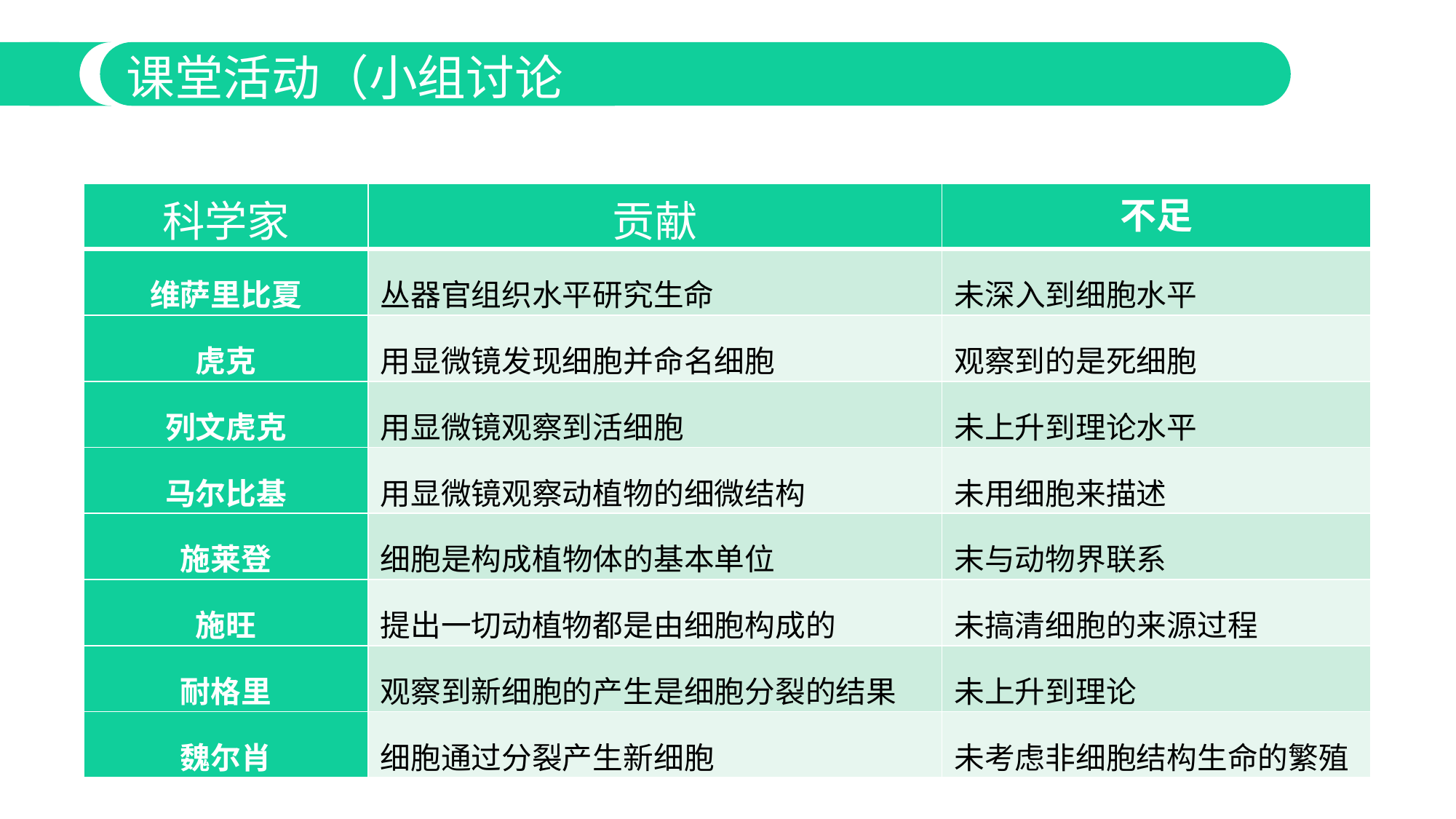

课堂活动（小组讨论
| 科学家 | 贡献 | 不足 |
| --- | --- | --- |
| 维萨里比夏 | 丛器官组织水平研究生命 | 未深入到细胞水平 |
| 虎克 | 用显微镜发现细胞并命名细胞 | 观察到的是死细胞 |
| 列文虎克 | 用显微镜观察到活细胞 | 未上升到理论水平 |
| 马尔比基 | 用显微镜观察动植物的细微结构 | 未用细胞来描述 |
| 施莱登 | 细胞是构成植物体的基本单位 | 末与动物界联系 |
| 施旺 | 提出一切动植物都是由细胞构成的 | 未搞清细胞的来源过程 |
| 耐格里 | 观察到新细胞的产生是细胞分裂的结果 | 未上升到理论 |
| 魏尔肖 | 细胞通过分裂产生新细胞 | 未考虑非细胞结构生命的繁殖 |